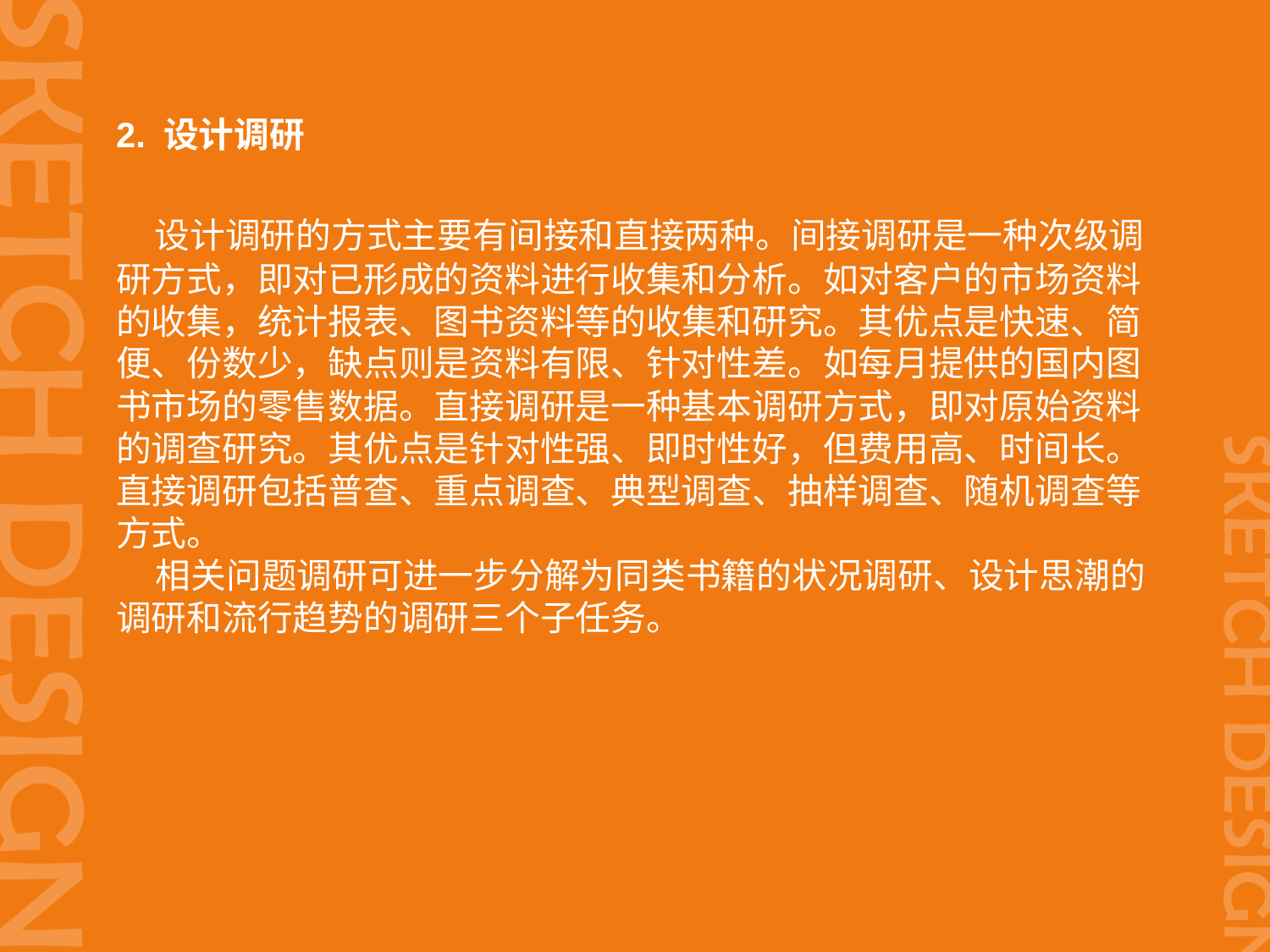

2. 设计调研
   设计调研的方式主要有间接和直接两种。间接调研是一种次级调研方式，即对已形成的资料进行收集和分析。如对客户的市场资料的收集，统计报表、图书资料等的收集和研究。其优点是快速、简便、份数少，缺点则是资料有限、针对性差。如每月提供的国内图书市场的零售数据。直接调研是一种基本调研方式，即对原始资料的调查研究。其优点是针对性强、即时性好，但费用高、时间长。直接调研包括普查、重点调查、典型调查、抽样调查、随机调查等方式。    相关问题调研可进一步分解为同类书籍的状况调研、设计思潮的调研和流行趋势的调研三个子任务。